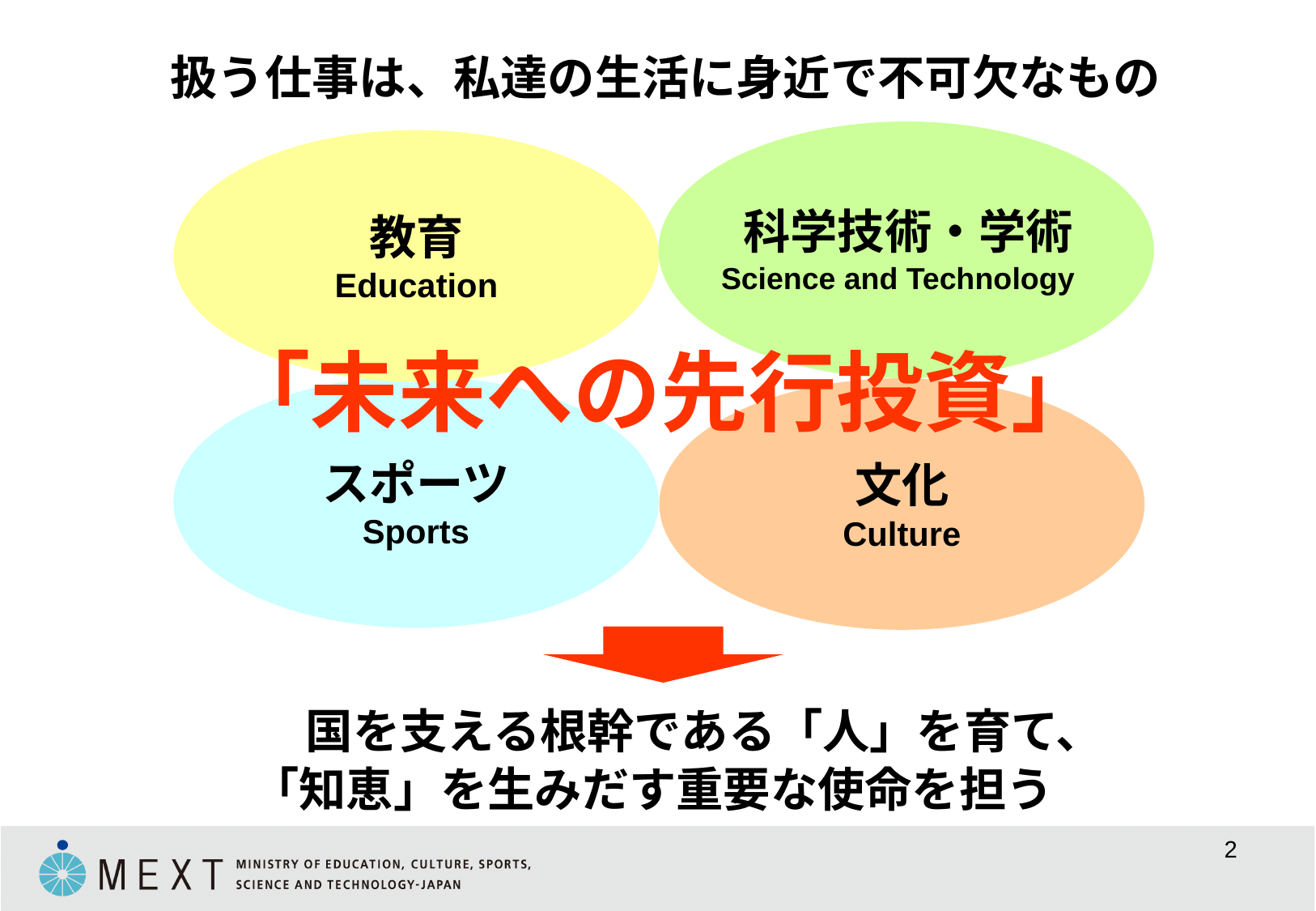

扱う仕事は、私達の生活に身近で不可欠なもの

教育
Education
 科学技術・学術Science and Technology

「未来への先行投資」
スポーツ
Sports
文化
Culture

　　国を支える根幹である「人」を育て、
　「知恵」を生みだす重要な使命を担う
2